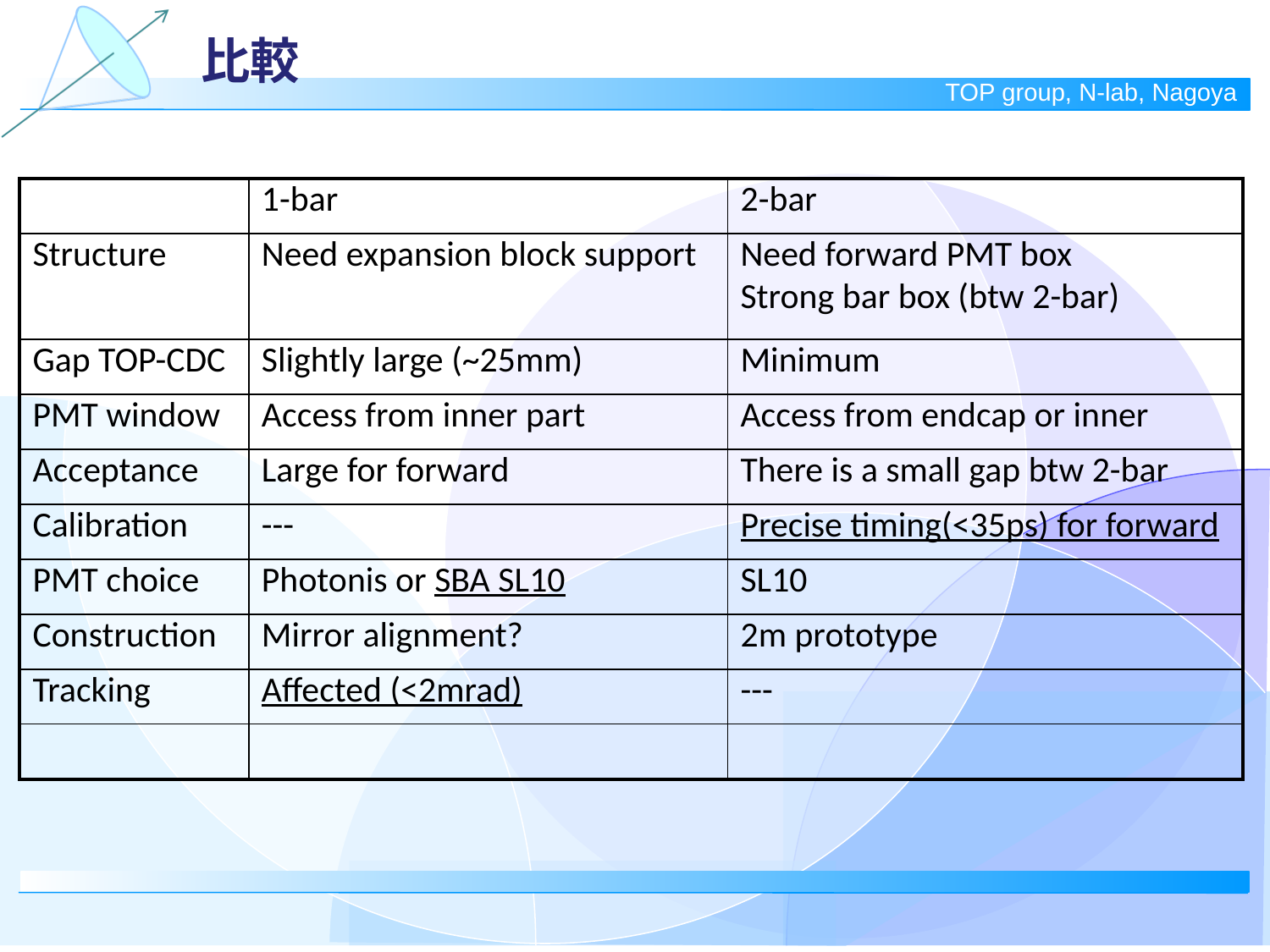

# 比較
|  | 1-bar | 2-bar |
| --- | --- | --- |
| Structure | Need expansion block support | Need forward PMT box Strong bar box (btw 2-bar) |
| Gap TOP-CDC | Slightly large (~25mm) | Minimum |
| PMT window | Access from inner part | Access from endcap or inner |
| Acceptance | Large for forward | There is a small gap btw 2-bar |
| Calibration | --- | Precise timing(<35ps) for forward |
| PMT choice | Photonis or SBA SL10 | SL10 |
| Construction | Mirror alignment? | 2m prototype |
| Tracking | Affected (<2mrad) | --- |
|  |  |  |